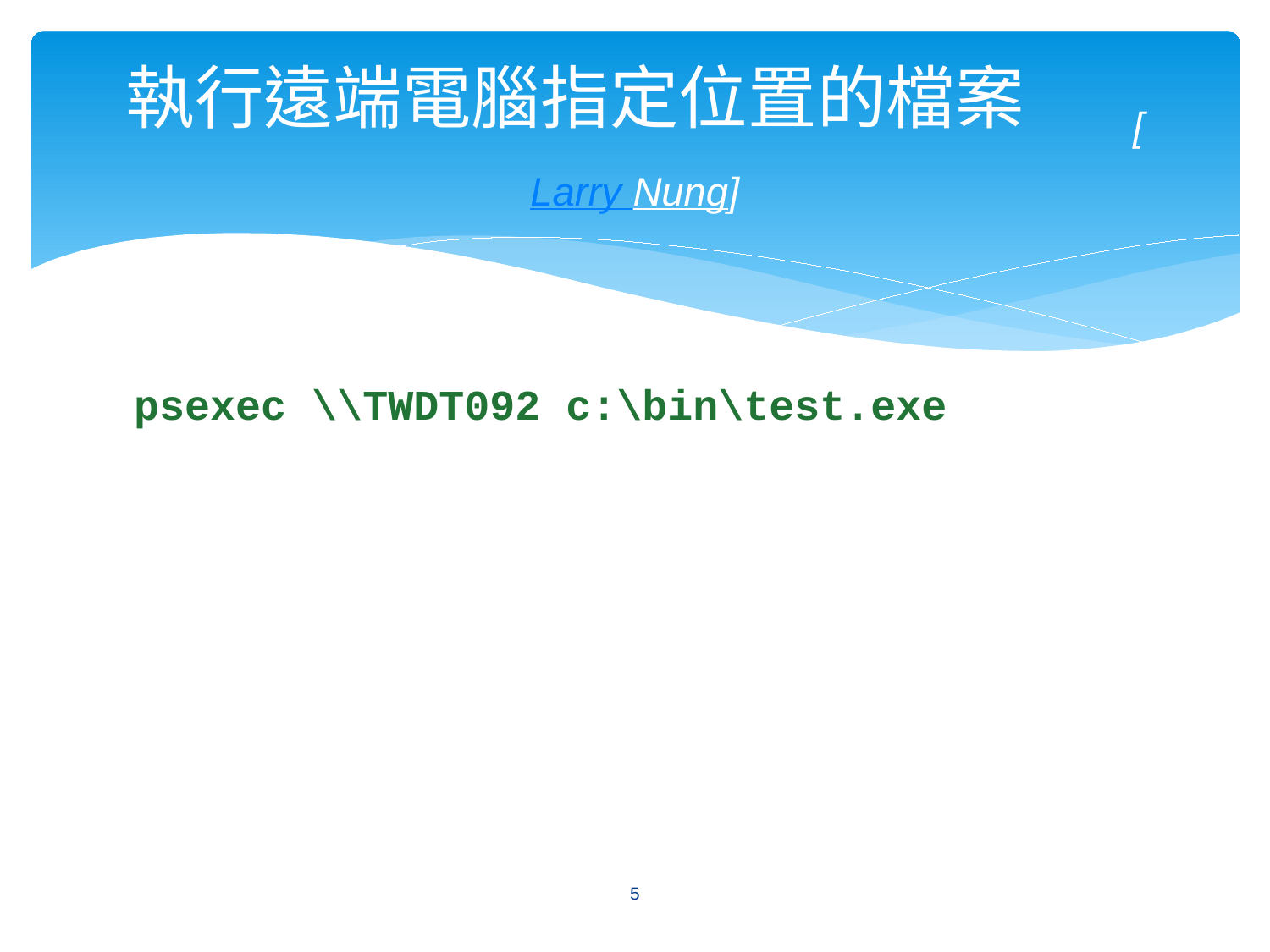

# 執行遠端電腦指定位置的檔案      [Larry Nung]
psexec \\TWDT092 c:\bin\test.exe
5